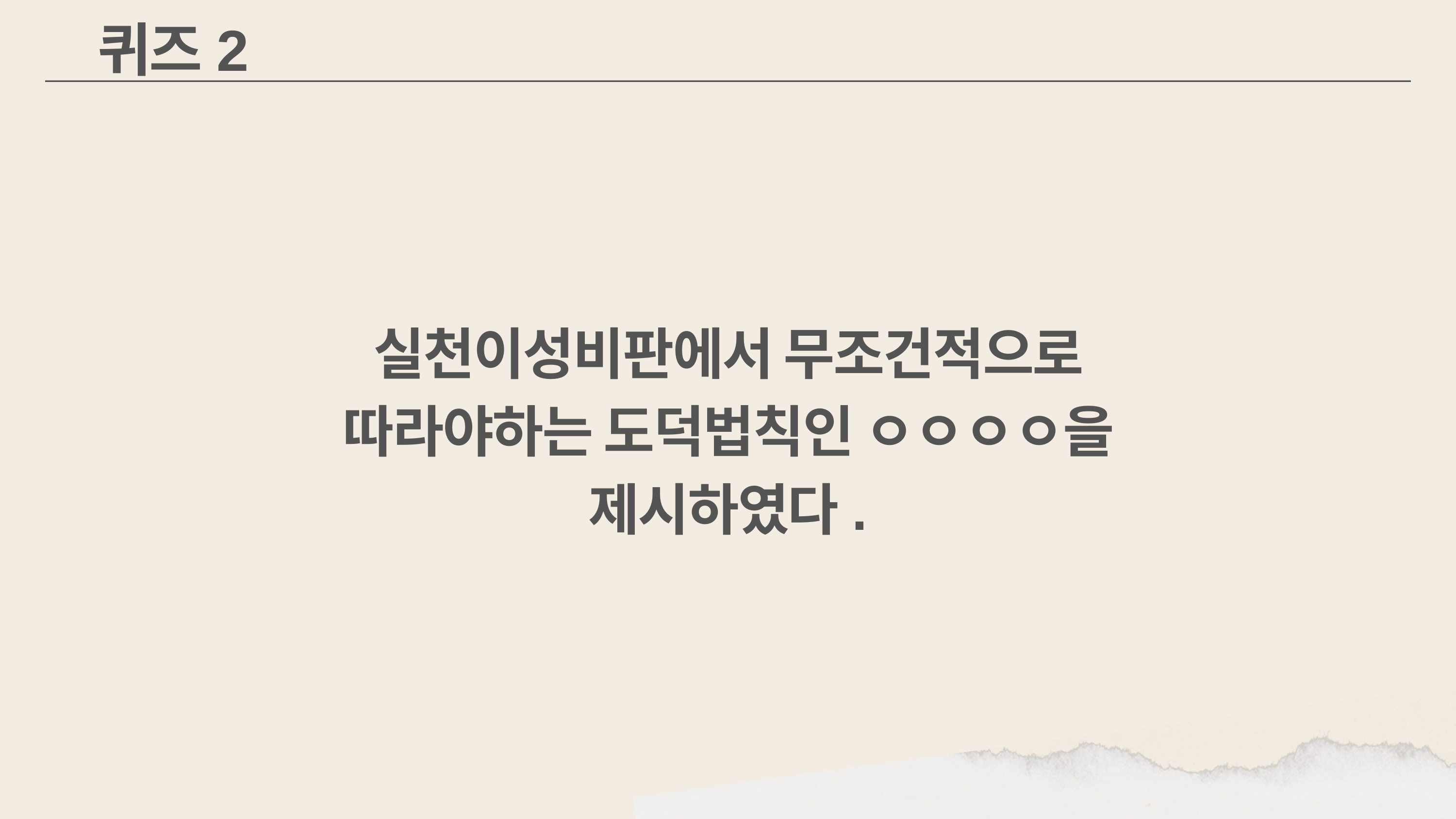

퀴즈2

실천이성비판에서 무조건적으로 따라야하는 도덕법칙인 ㅇㅇㅇㅇ을 제시하였다.